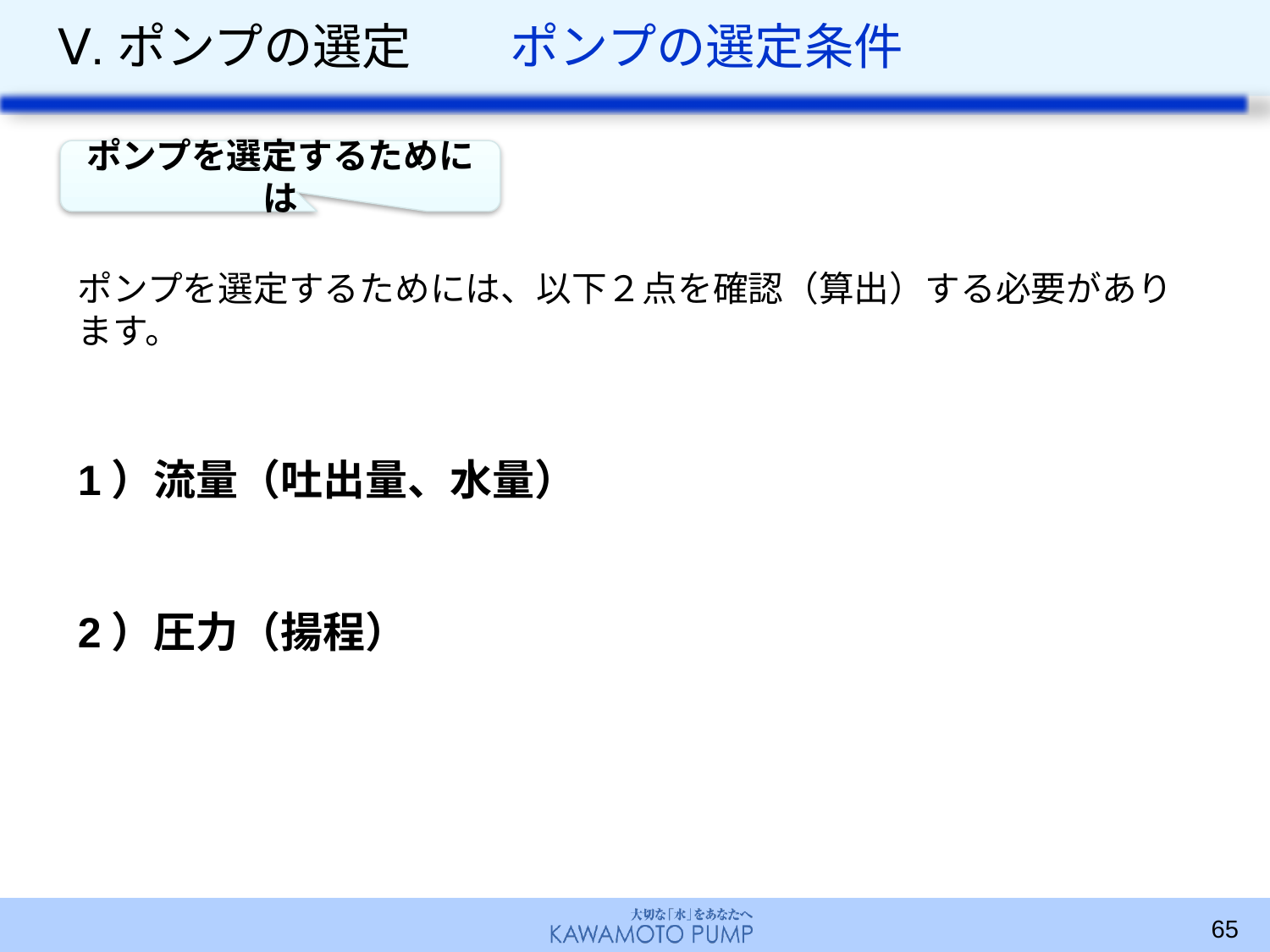

# Ⅴ.ポンプの選定　　ポンプの選定条件
ポンプを選定するためには
ポンプを選定するためには、以下２点を確認（算出）する必要があります。

1）流量（吐出量、水量）

2）圧力（揚程）

65